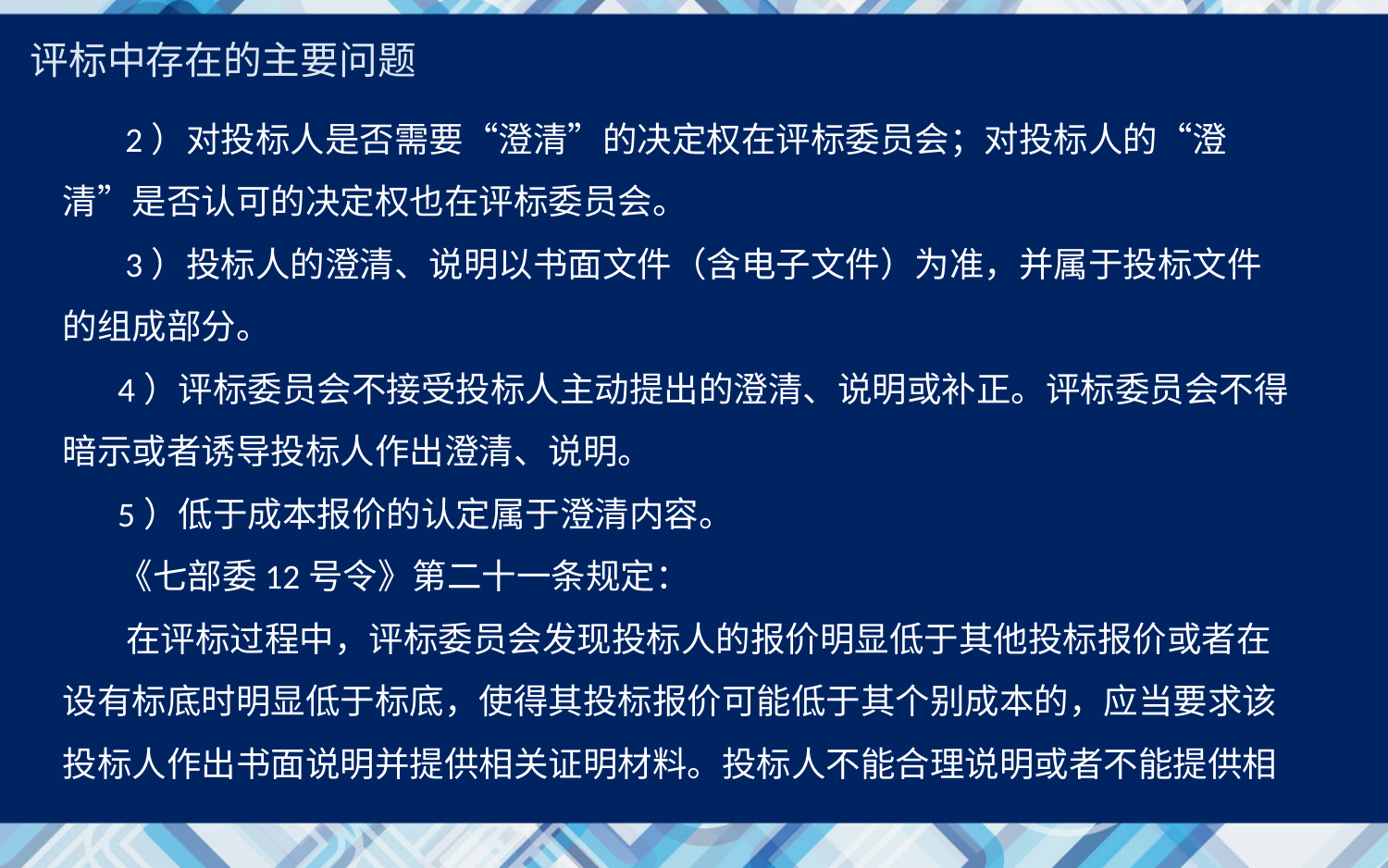

评标中存在的主要问题
        2）对投标人是否需要“澄清”的决定权在评标委员会；对投标人的“澄清”是否认可的决定权也在评标委员会。
        3）投标人的澄清、说明以书面文件（含电子文件）为准，并属于投标文件的组成部分。
       4）评标委员会不接受投标人主动提出的澄清、说明或补正。评标委员会不得暗示或者诱导投标人作出澄清、说明。
       5）低于成本报价的认定属于澄清内容。
      《七部委12号令》第二十一条规定：
       在评标过程中，评标委员会发现投标人的报价明显低于其他投标报价或者在设有标底时明显低于标底，使得其投标报价可能低于其个别成本的，应当要求该投标人作出书面说明并提供相关证明材料。投标人不能合理说明或者不能提供相